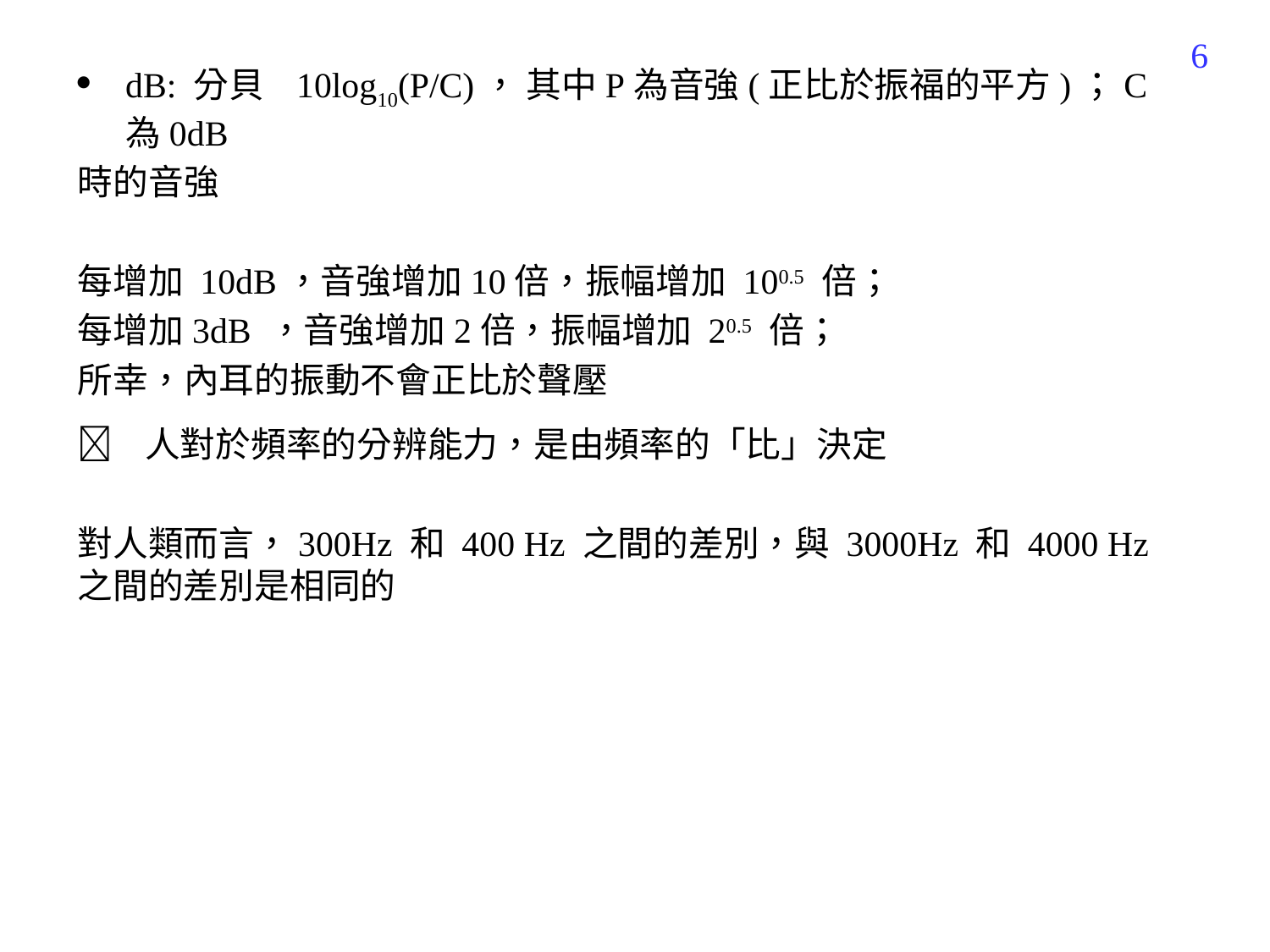

6
dB: 分貝   10log10(P/C)， 其中P為音強(正比於振福的平方)；C為0dB
時的音強

每增加 10dB，音強增加10倍，振幅增加 100.5 倍；
每增加3dB ，音強增加2倍，振幅增加 20.5 倍；
所幸，內耳的振動不會正比於聲壓
•   人對於頻率的分辨能力，是由頻率的「比」決定

對人類而言，300Hz 和 400 Hz 之間的差別，與 3000Hz 和 4000 Hz 之間的差別是相同的